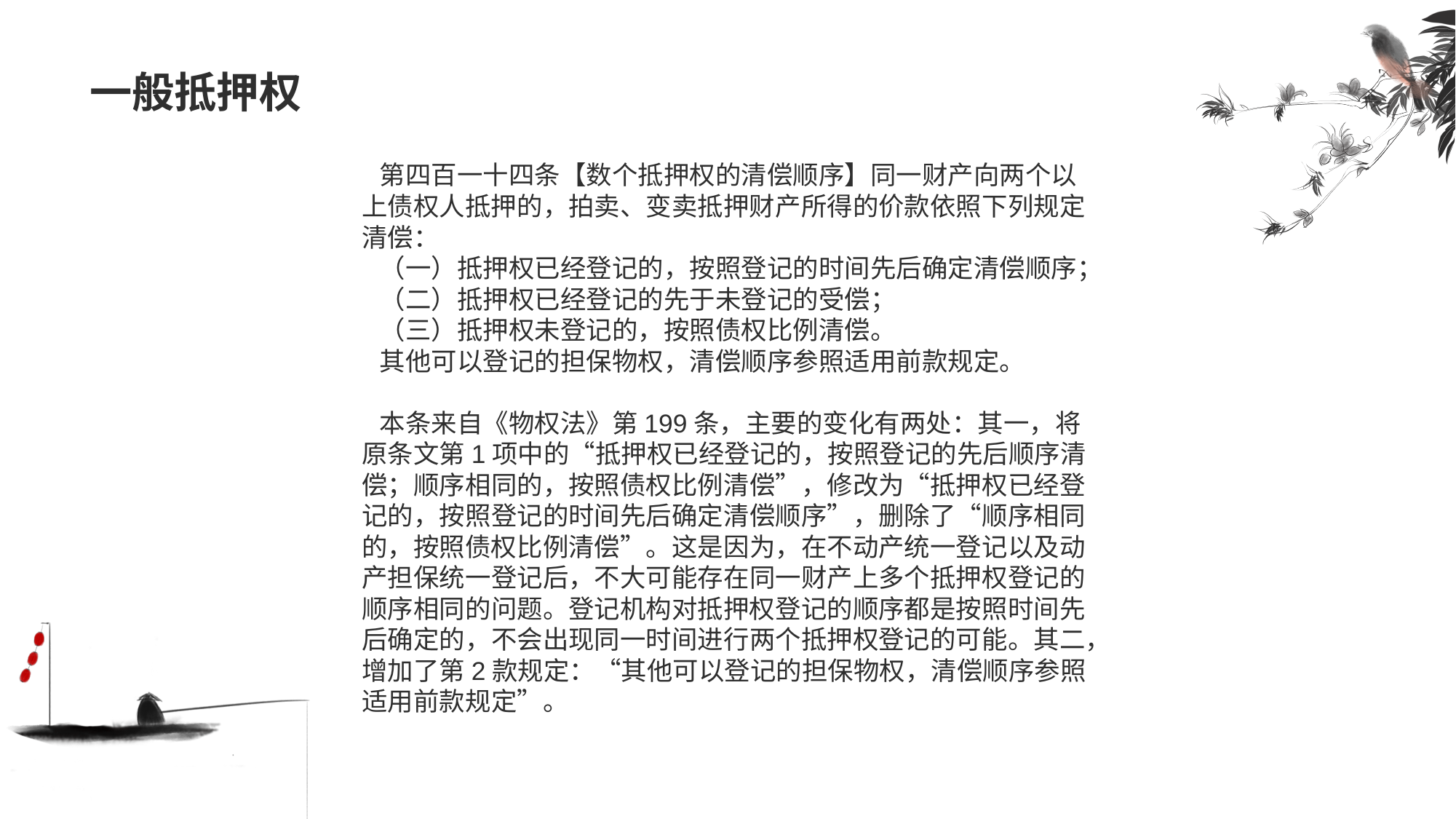

# 一般抵押权

  第四百一十四条【数个抵押权的清偿顺序】同一财产向两个以上债权人抵押的，拍卖、变卖抵押财产所得的价款依照下列规定清偿：
  （一）抵押权已经登记的，按照登记的时间先后确定清偿顺序；
  （二）抵押权已经登记的先于未登记的受偿；
  （三）抵押权未登记的，按照债权比例清偿。
  其他可以登记的担保物权，清偿顺序参照适用前款规定。

  本条来自《物权法》第199条，主要的变化有两处：其一，将原条文第1项中的“抵押权已经登记的，按照登记的先后顺序清偿；顺序相同的，按照债权比例清偿”，修改为“抵押权已经登记的，按照登记的时间先后确定清偿顺序”，删除了“顺序相同的，按照债权比例清偿”。这是因为，在不动产统一登记以及动产担保统一登记后，不大可能存在同一财产上多个抵押权登记的顺序相同的问题。登记机构对抵押权登记的顺序都是按照时间先后确定的，不会出现同一时间进行两个抵押权登记的可能。其二，增加了第2款规定：“其他可以登记的担保物权，清偿顺序参照适用前款规定”。
145